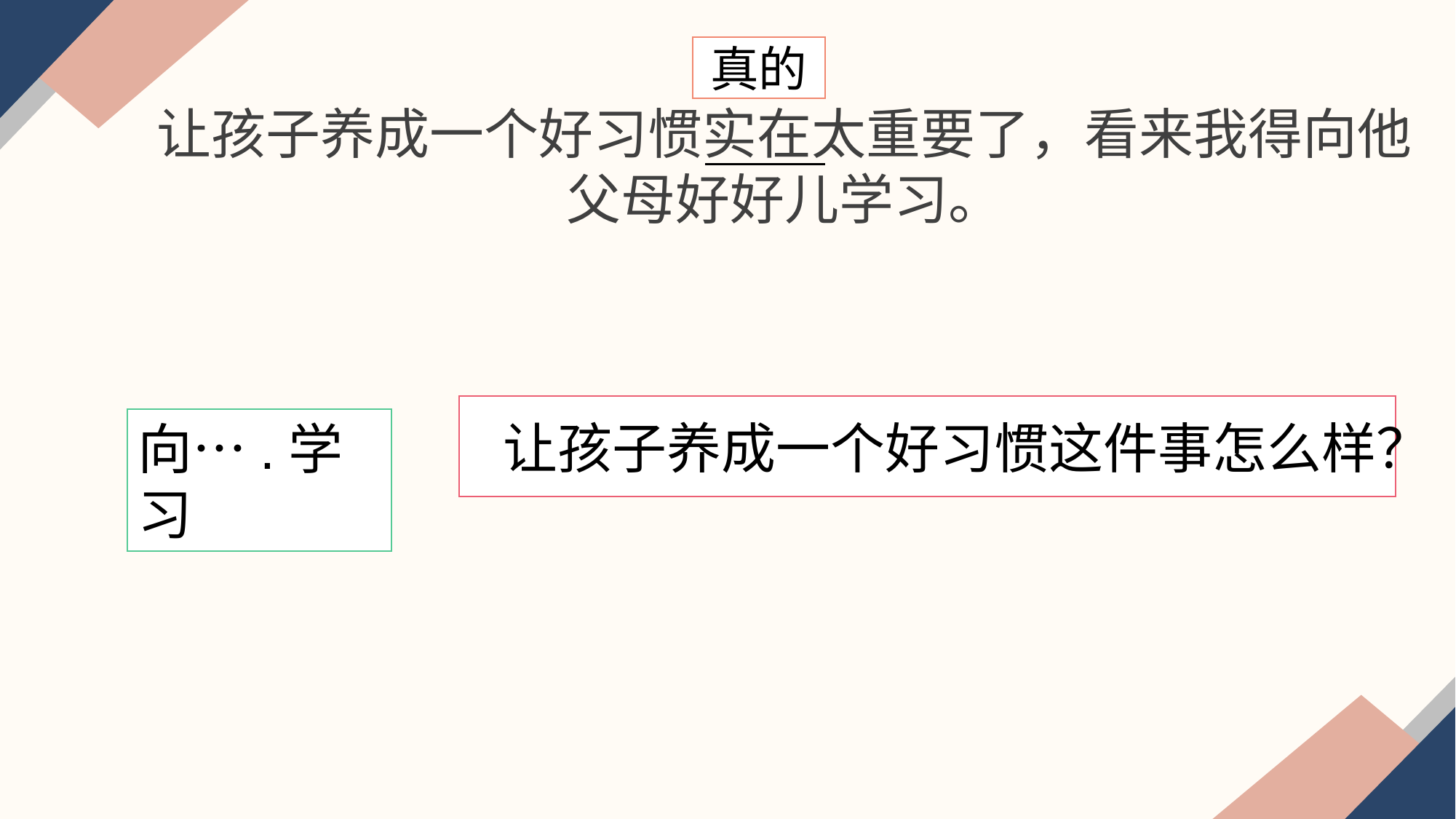

真的
让孩子养成一个好习惯实在太重要了，看来我得向他父母好好儿学习。
   让孩子养成一个好习惯这件事怎么样？
向….学习